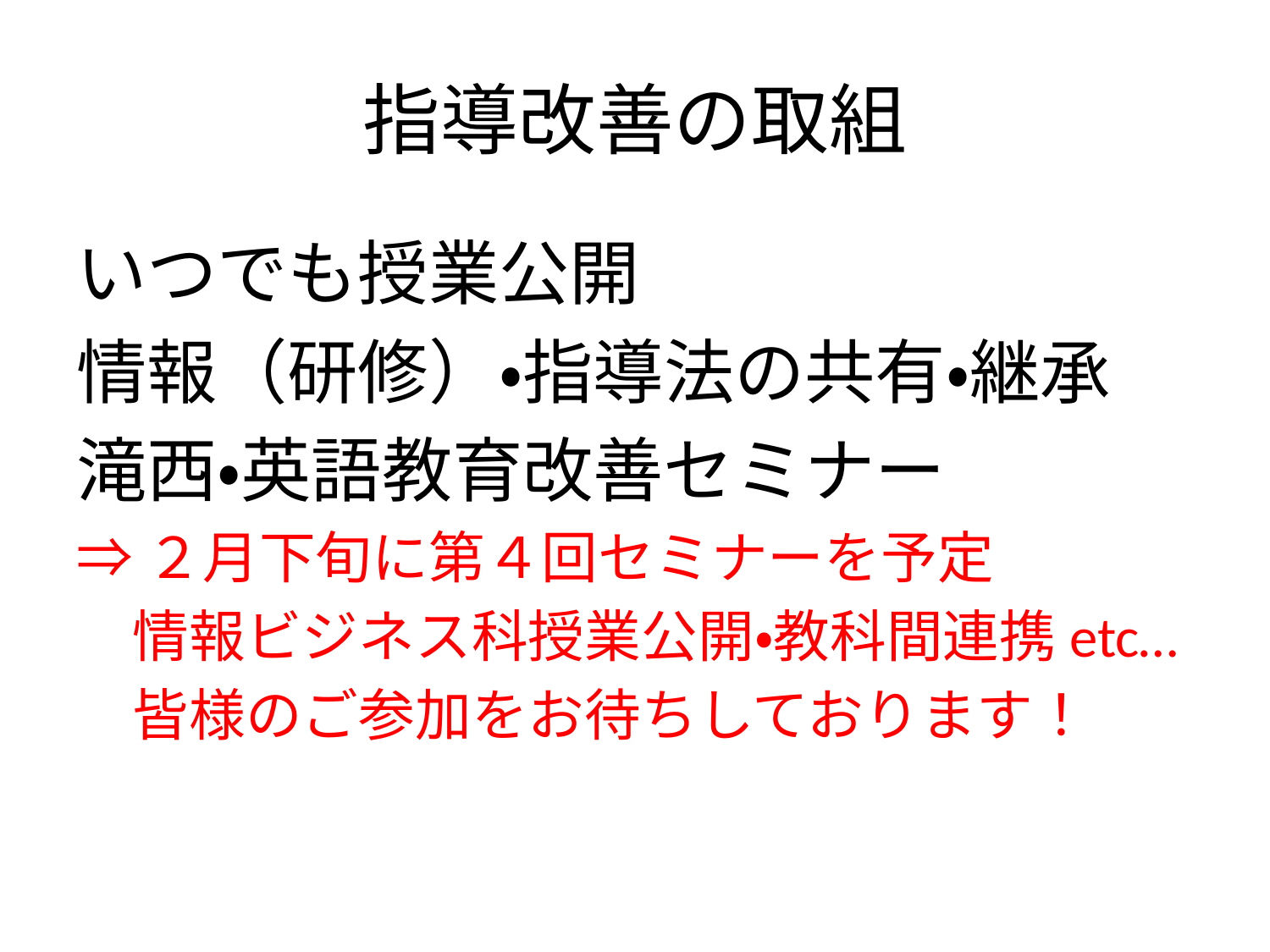

# 指導改善の取組
いつでも授業公開
情報（研修）・指導法の共有・継承
滝西・英語教育改善セミナー
⇒２月下旬に第４回セミナーを予定
　情報ビジネス科授業公開・教科間連携etc…
　皆様のご参加をお待ちしております！